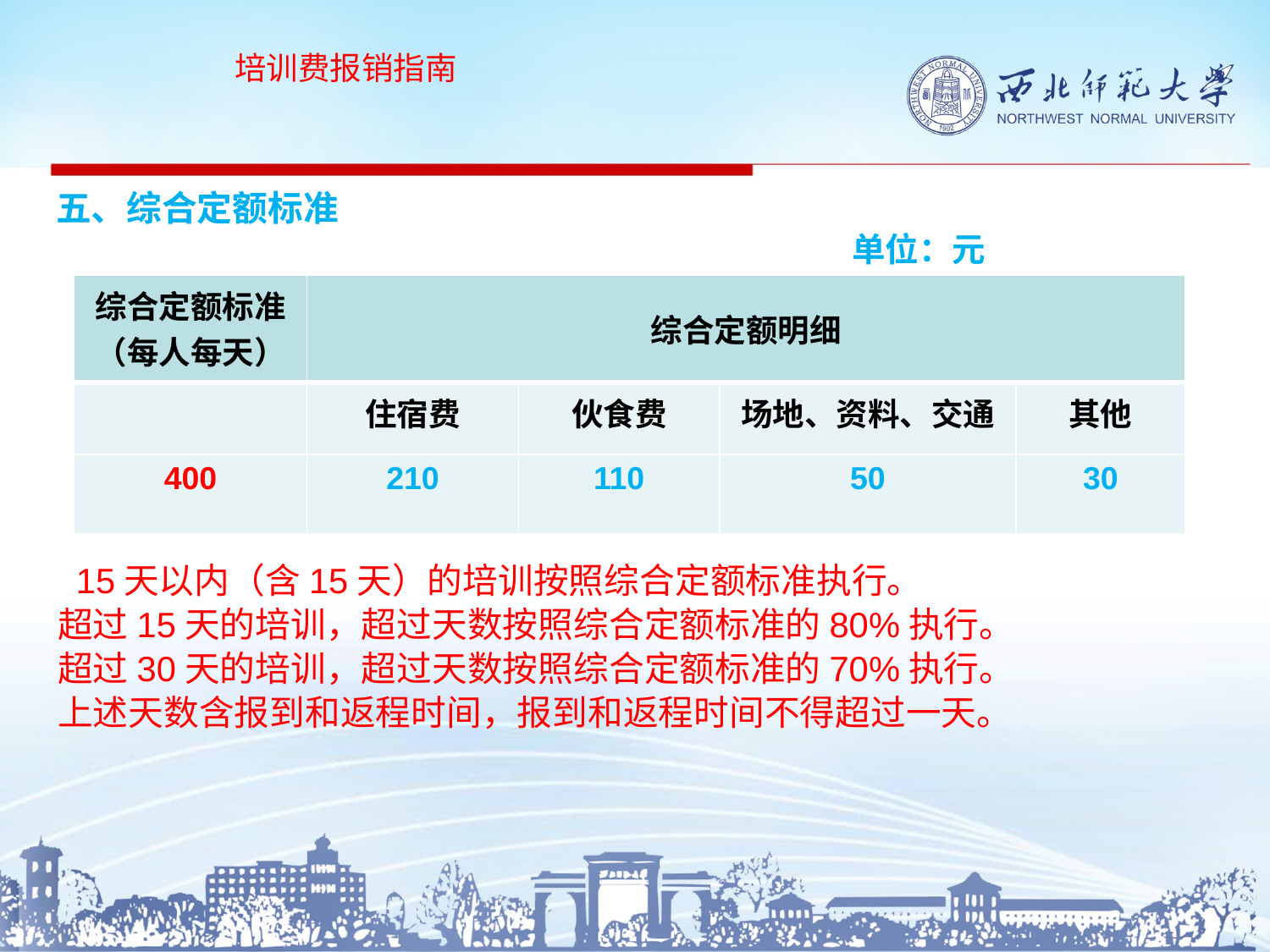

培训费报销指南

# 五、综合定额标准 单位：元
| 综合定额标准 （每人每天） | 综合定额明细 |  |  |  |
| --- | --- | --- | --- | --- |
|  | 住宿费 | 伙食费 | 场地、资料、交通 | 其他 |
| 400 | 210 | 110 | 50 | 30 |
  15天以内（含15天）的培训按照综合定额标准执行。
  超过15天的培训，超过天数按照综合定额标准的80%执行。
  超过30天的培训，超过天数按照综合定额标准的70%执行。
  上述天数含报到和返程时间，报到和返程时间不得超过一天。